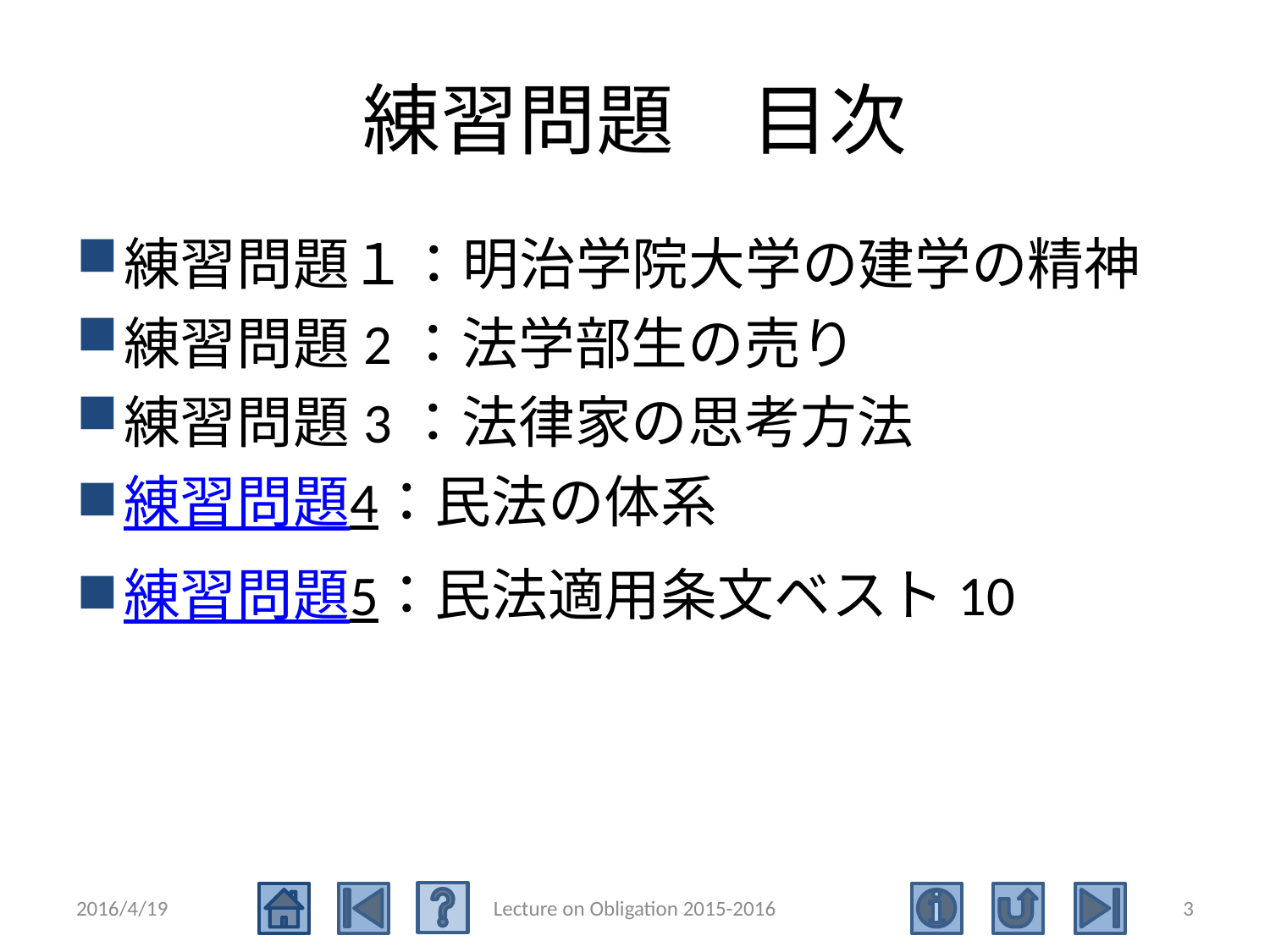

# 練習問題　目次
練習問題１：明治学院大学の建学の精神
練習問題2：法学部生の売り
練習問題3：法律家の思考方法
練習問題4：民法の体系
練習問題5：民法適用条文ベスト10
2016/4/19
Lecture on Obligation 2015-2016
3